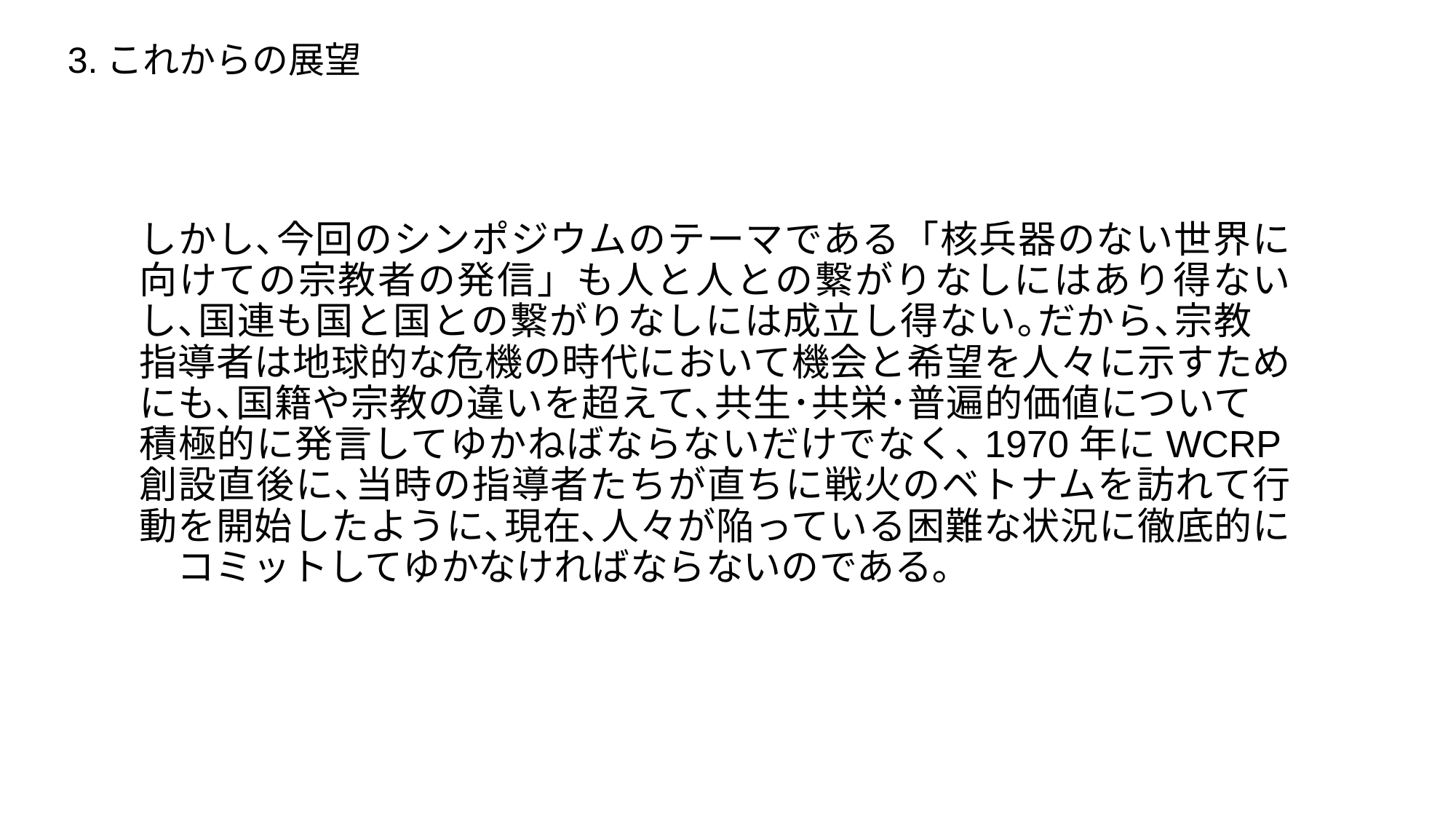

3.これからの展望
しかし､今回のシンポジウムのテーマである「核兵器のない世界に向けての宗教者の発信」も人と人との繋がりなしにはあり得ないし､国連も国と国との繋がりなしには成立し得ない｡だから､宗教　指導者は地球的な危機の時代において機会と希望を人々に示すためにも､国籍や宗教の違いを超えて､共生･共栄･普遍的価値について　積極的に発言してゆかねばならないだけでなく､1970年にWCRP創設直後に､当時の指導者たちが直ちに戦火のベトナムを訪れて行動を開始したように､現在､人々が陥っている困難な状況に徹底的に　コミットしてゆかなければならないのである｡